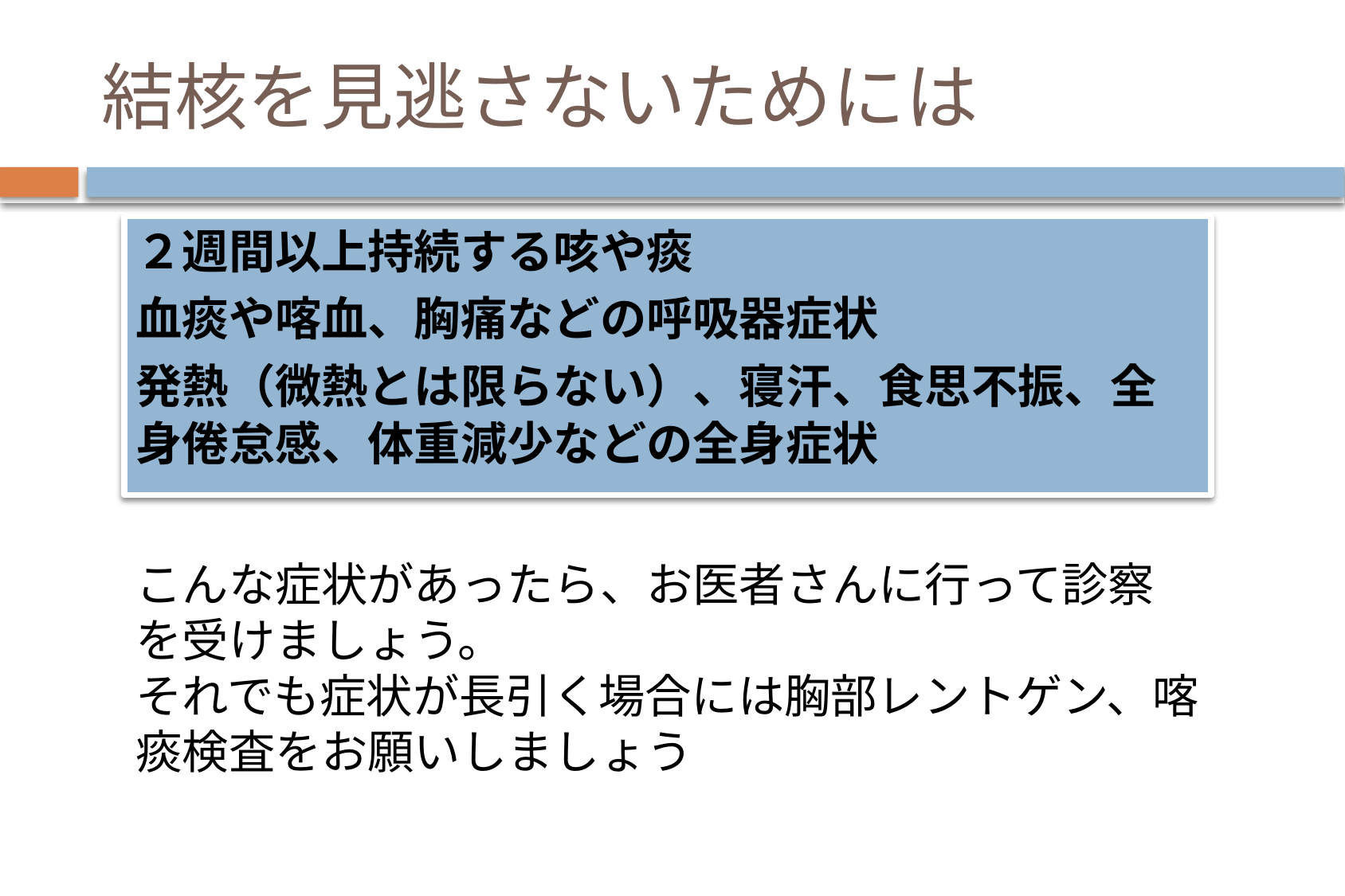

# 結核を見逃さないためには
２週間以上持続する咳や痰
血痰や喀血、胸痛などの呼吸器症状
発熱（微熱とは限らない）、寝汗、食思不振、全身倦怠感、体重減少などの全身症状
こんな症状があったら、お医者さんに行って診察を受けましょう。
それでも症状が長引く場合には胸部レントゲン、喀痰検査をお願いしましょう